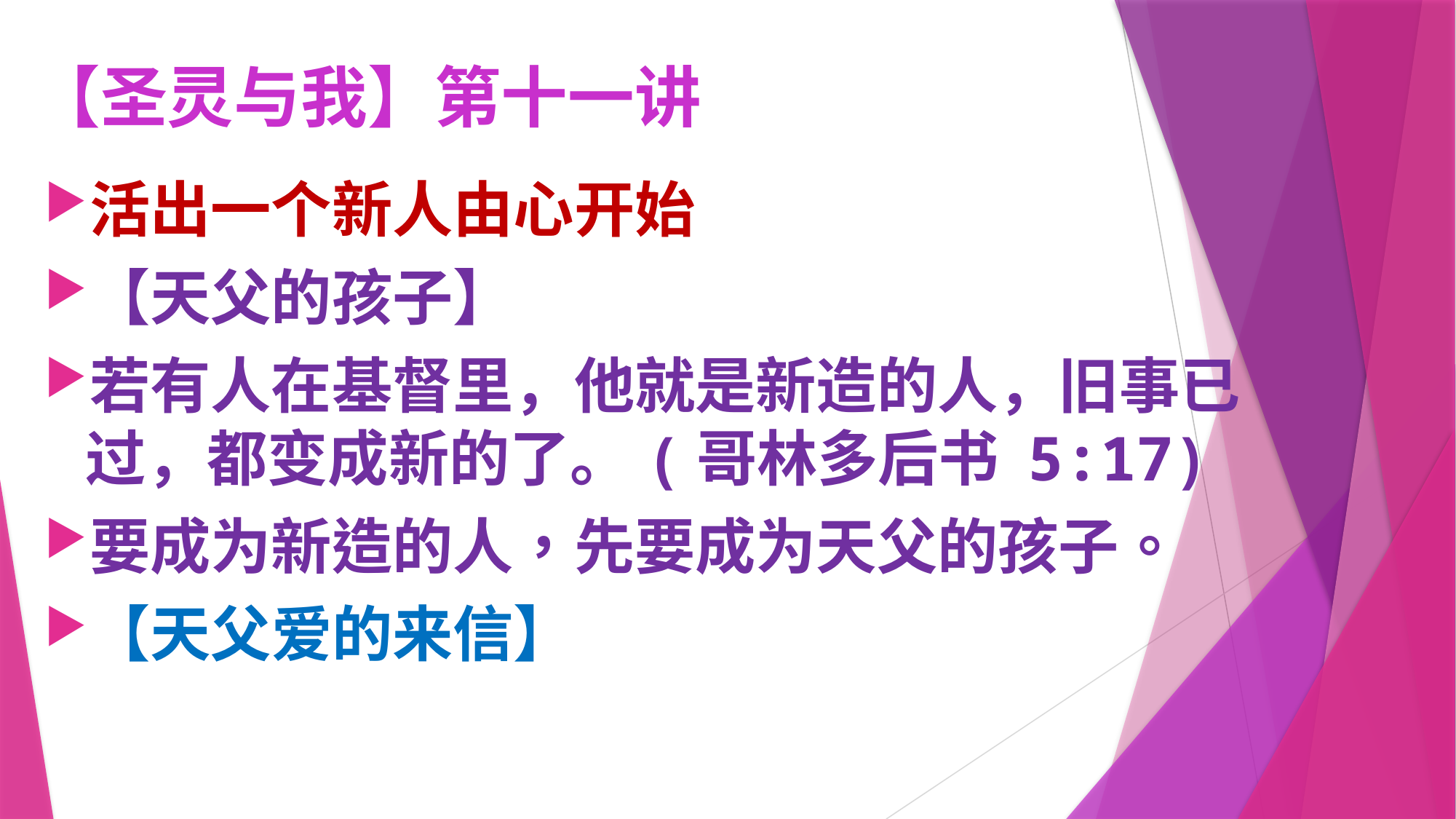

# 【圣灵与我】第十一讲
活出一个新人由心开始
【天父的孩子】
若有人在基督里，他就是新造的人，旧事已过，都变成新的了。(哥林多后书 5:17)
要成为新造的人，先要成为天父的孩子。
【天父爱的来信】